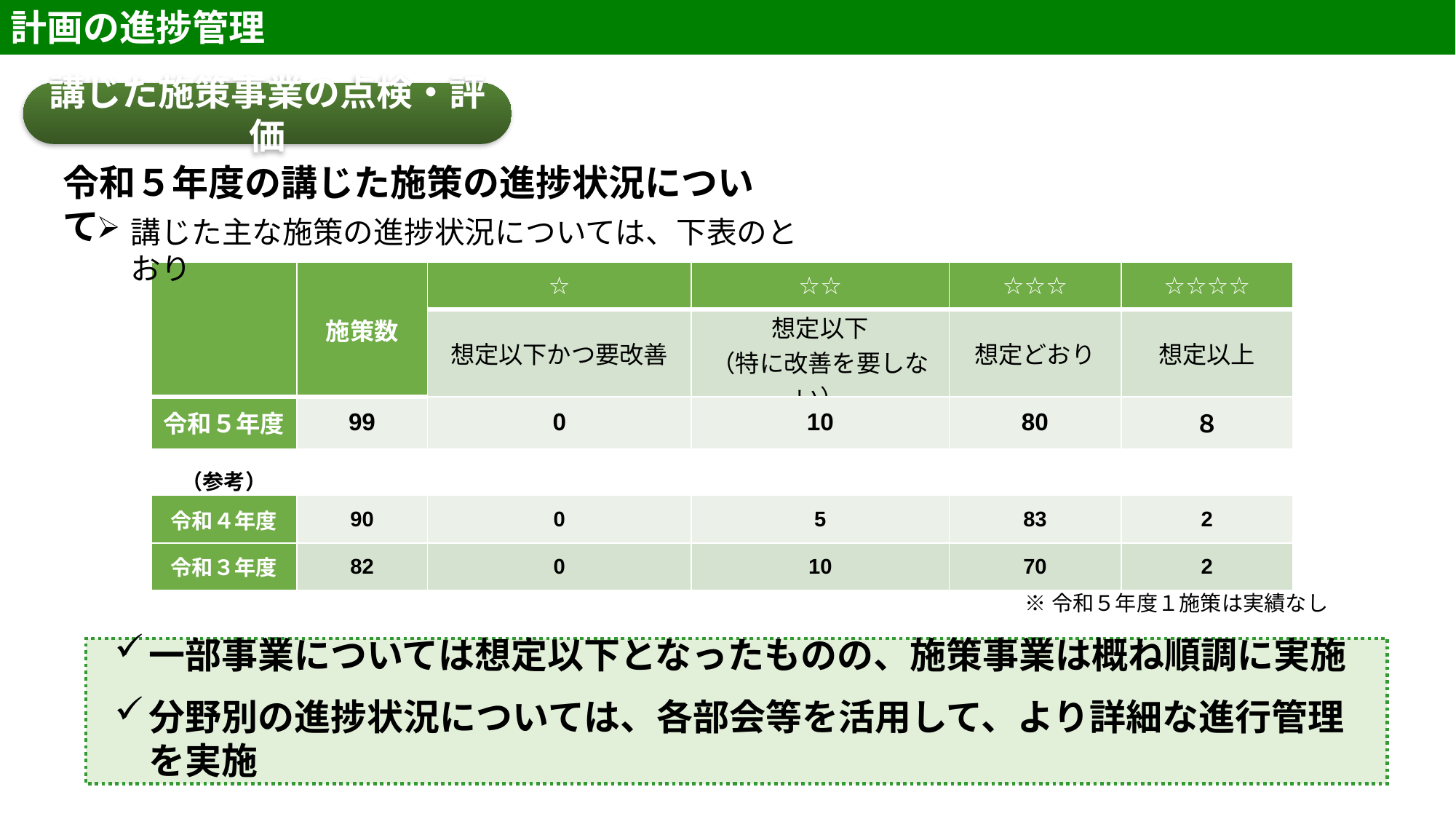

計画の進捗管理
講じた施策事業の点検・評価
令和５年度の講じた施策の進捗状況について
講じた主な施策の進捗状況については、下表のとおり
|  | 施策数 | ☆ | ☆☆ | ☆☆☆ | ☆☆☆☆ |
| --- | --- | --- | --- | --- | --- |
|  |  | 想定以下かつ要改善 | 想定以下 （特に改善を要しない） | 想定どおり | 想定以上 |
| 令和５年度 | 99 | 0 | 10 | 80 | ８ |
| （参考） |  |  |  |  |  |
| 令和４年度 | 90 | 0 | 5 | 83 | 2 |
| 令和３年度 | 82 | 0 | 10 | 70 | 2 |
※令和５年度１施策は実績なし

一部事業については想定以下となったものの、施策事業は概ね順調に実施
分野別の進捗状況については、各部会等を活用して、より詳細な進行管理を実施